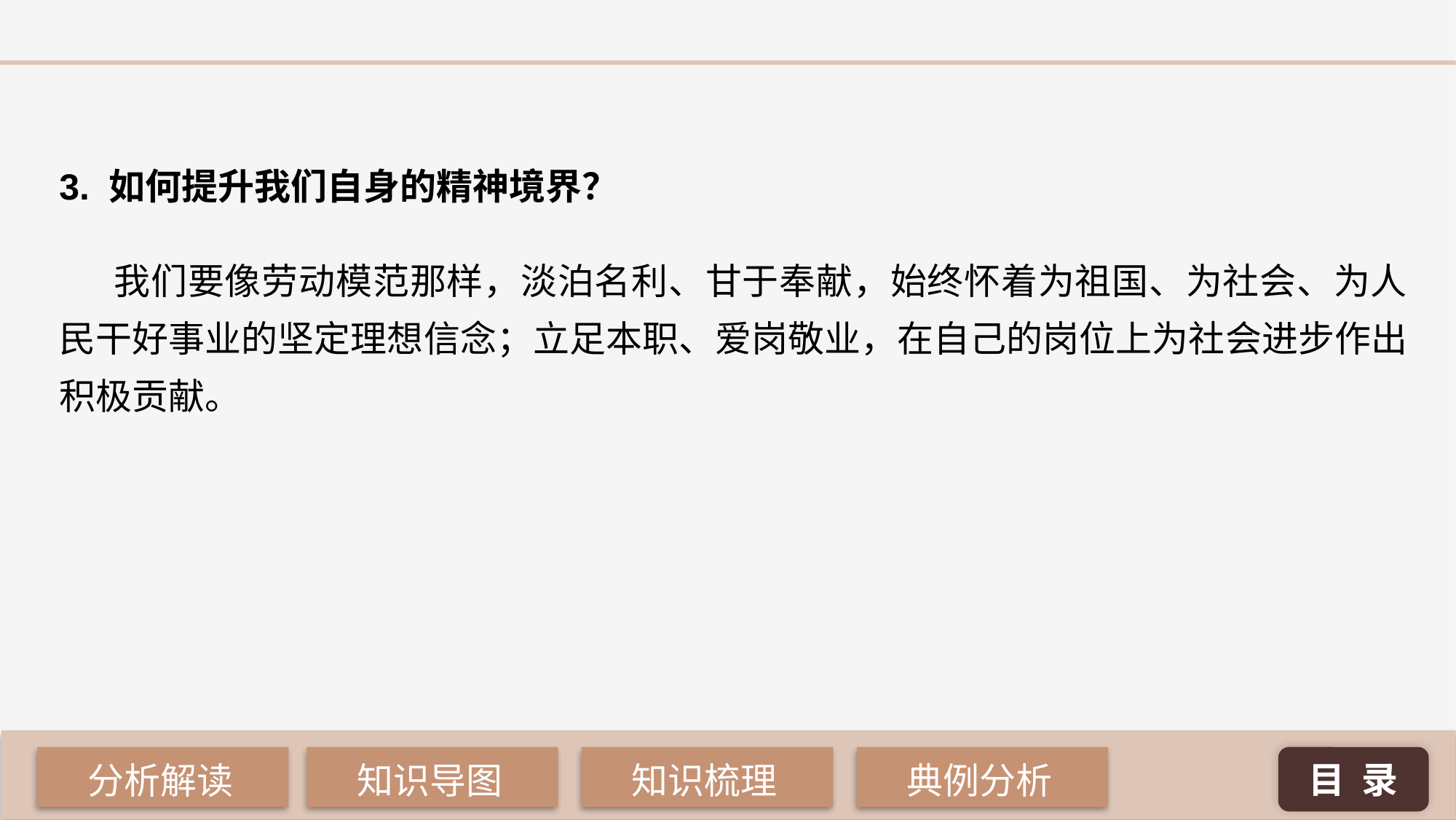

3. 如何提升我们自身的精神境界？
我们要像劳动模范那样，淡泊名利、甘于奉献，始终怀着为祖国、为社会、为人民干好事业的坚定理想信念；立足本职、爱岗敬业，在自己的岗位上为社会进步作出积极贡献。